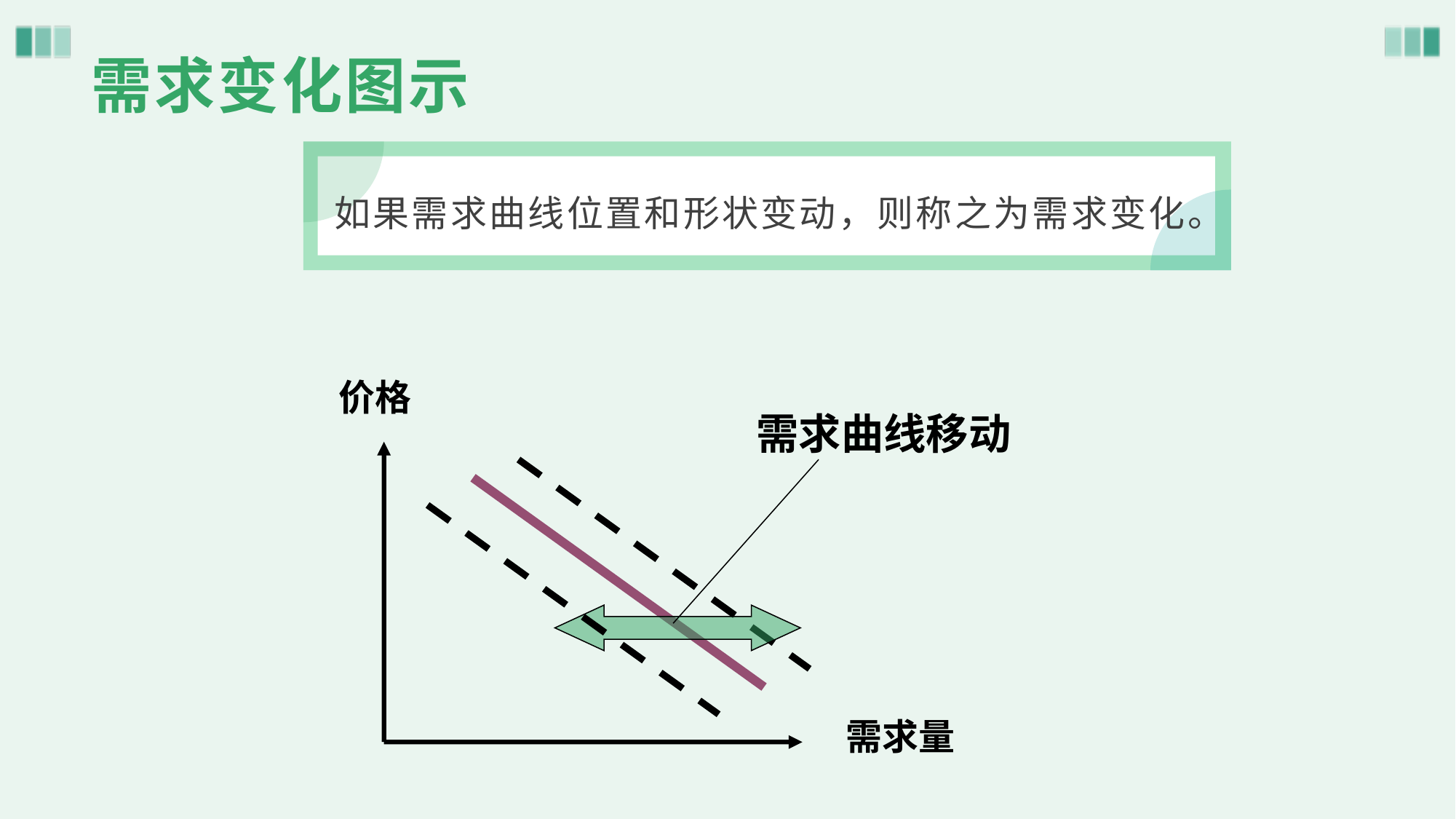

# 需求变化图示

如果需求曲线位置和形状变动，则称之为需求变化。
价格
需求曲线移动

需求量

33